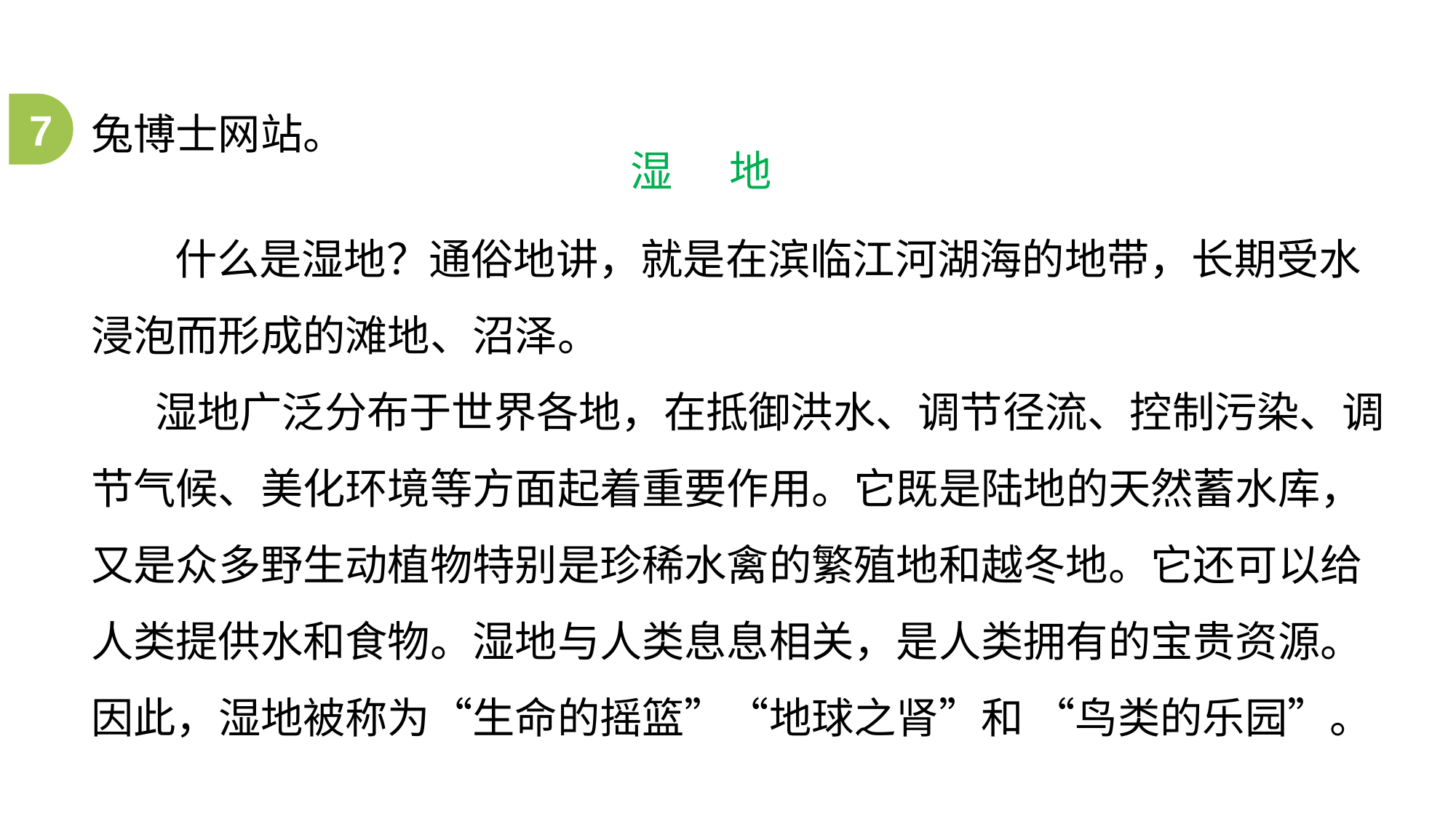

7
兔博士网站。
湿      地
 什么是湿地？通俗地讲，就是在滨临江河湖海的地带，长期受水浸泡而形成的滩地、沼泽。
湿地广泛分布于世界各地，在抵御洪水、调节径流、控制污染、调节气候、美化环境等方面起着重要作用。它既是陆地的天然蓄水库，又是众多野生动植物特别是珍稀水禽的繁殖地和越冬地。它还可以给人类提供水和食物。湿地与人类息息相关，是人类拥有的宝贵资源。因此，湿地被称为“生命的摇篮”“地球之肾”和 “鸟类的乐园”。